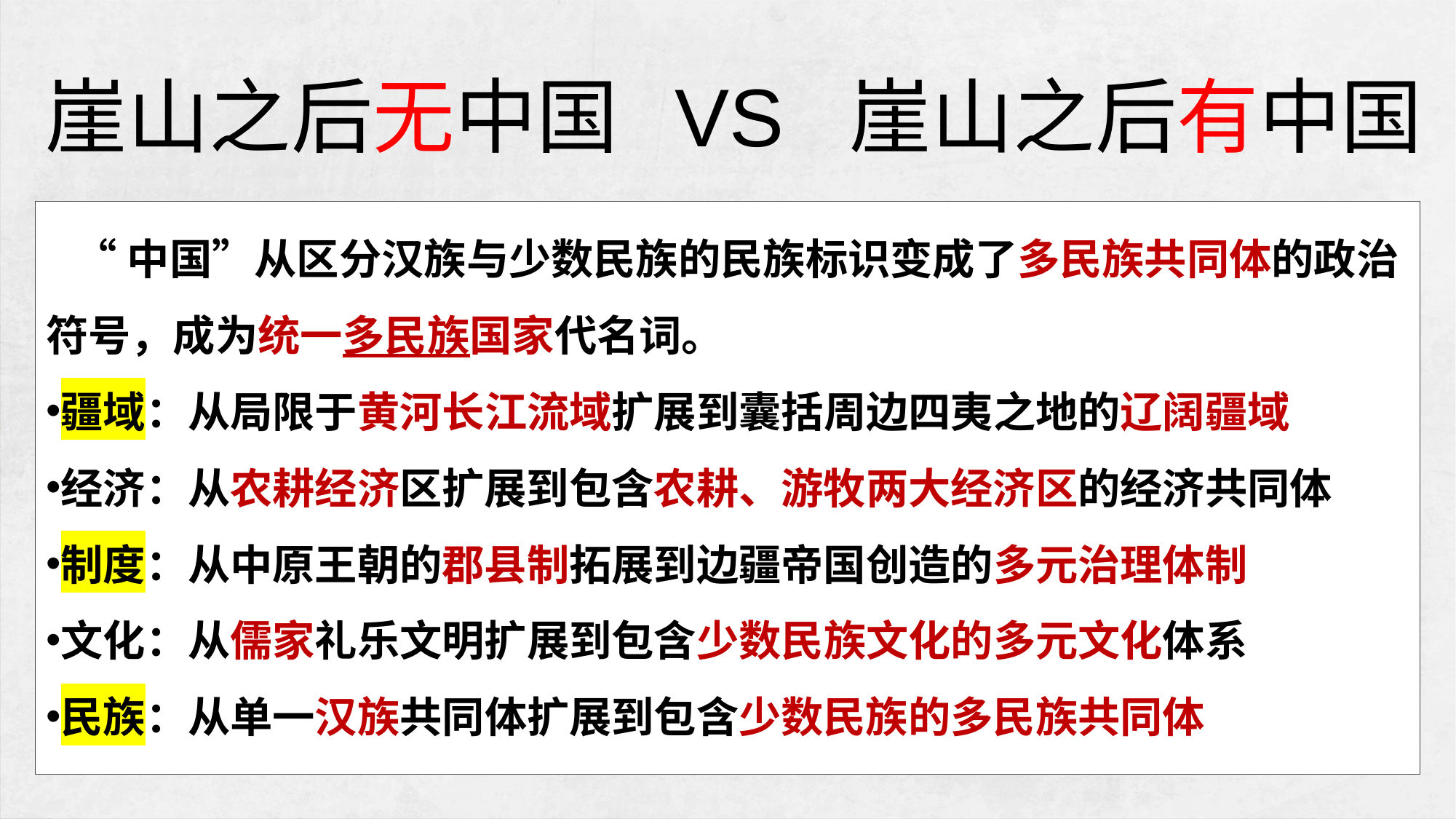

崖山之后无中国  VS  崖山之后有中国

   “中国”从区分汉族与少数民族的民族标识变成了多民族共同体的政治符号，成为统一多民族国家代名词。
疆域：从局限于黄河长江流域扩展到囊括周边四夷之地的辽阔疆域
经济：从农耕经济区扩展到包含农耕、游牧两大经济区的经济共同体
制度：从中原王朝的郡县制拓展到边疆帝国创造的多元治理体制
文化：从儒家礼乐文明扩展到包含少数民族文化的多元文化体系
民族：从单一汉族共同体扩展到包含少数民族的多民族共同体